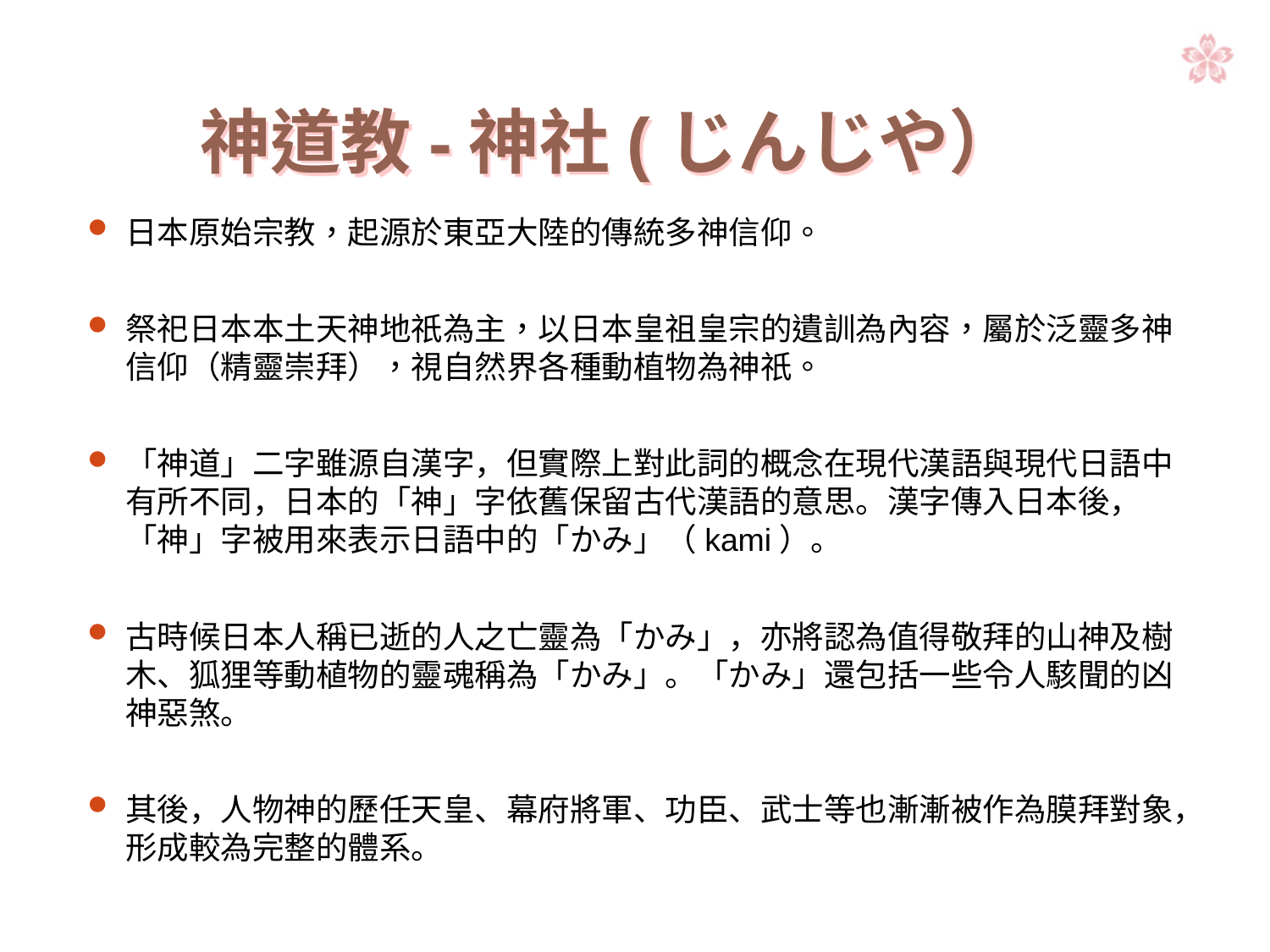

# 神道教-神社(じんじや）
日本原始宗教，起源於東亞大陸的傳統多神信仰。

祭祀日本本土天神地祇為主，以日本皇祖皇宗的遺訓為內容，屬於泛靈多神信仰（精靈崇拜），視自然界各種動植物為神祇。

「神道」二字雖源自漢字，但實際上對此詞的概念在現代漢語與現代日語中有所不同，日本的「神」字依舊保留古代漢語的意思。漢字傳入日本後，「神」字被用來表示日語中的「かみ」（kami）。

古時候日本人稱已逝的人之亡靈為「かみ」，亦將認為值得敬拜的山神及樹木、狐狸等動植物的靈魂稱為「かみ」。「かみ」還包括一些令人駭聞的凶神惡煞。

其後，人物神的歷任天皇、幕府將軍、功臣、武士等也漸漸被作為膜拜對象，形成較為完整的體系。